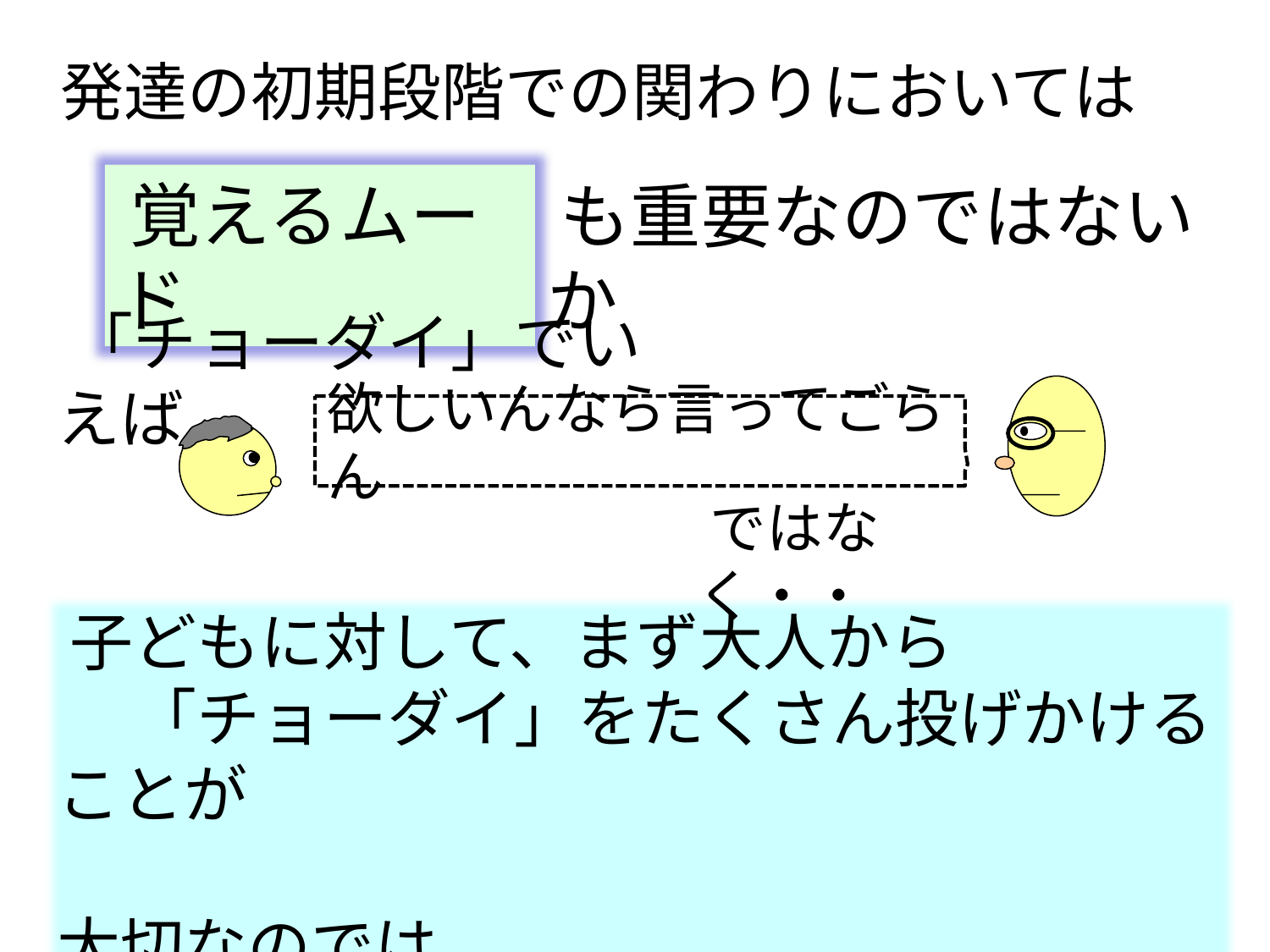

発達の初期段階での関わりにおいては
覚えるムード
も重要なのではないか
「チョーダイ」でいえば

欲しいんなら言ってごらん

ではなく・・
子どもに対して、まず大人から
　「チョーダイ」をたくさん投げかけることが
　　　　　　　　　　　　　　　　　　大切なのでは